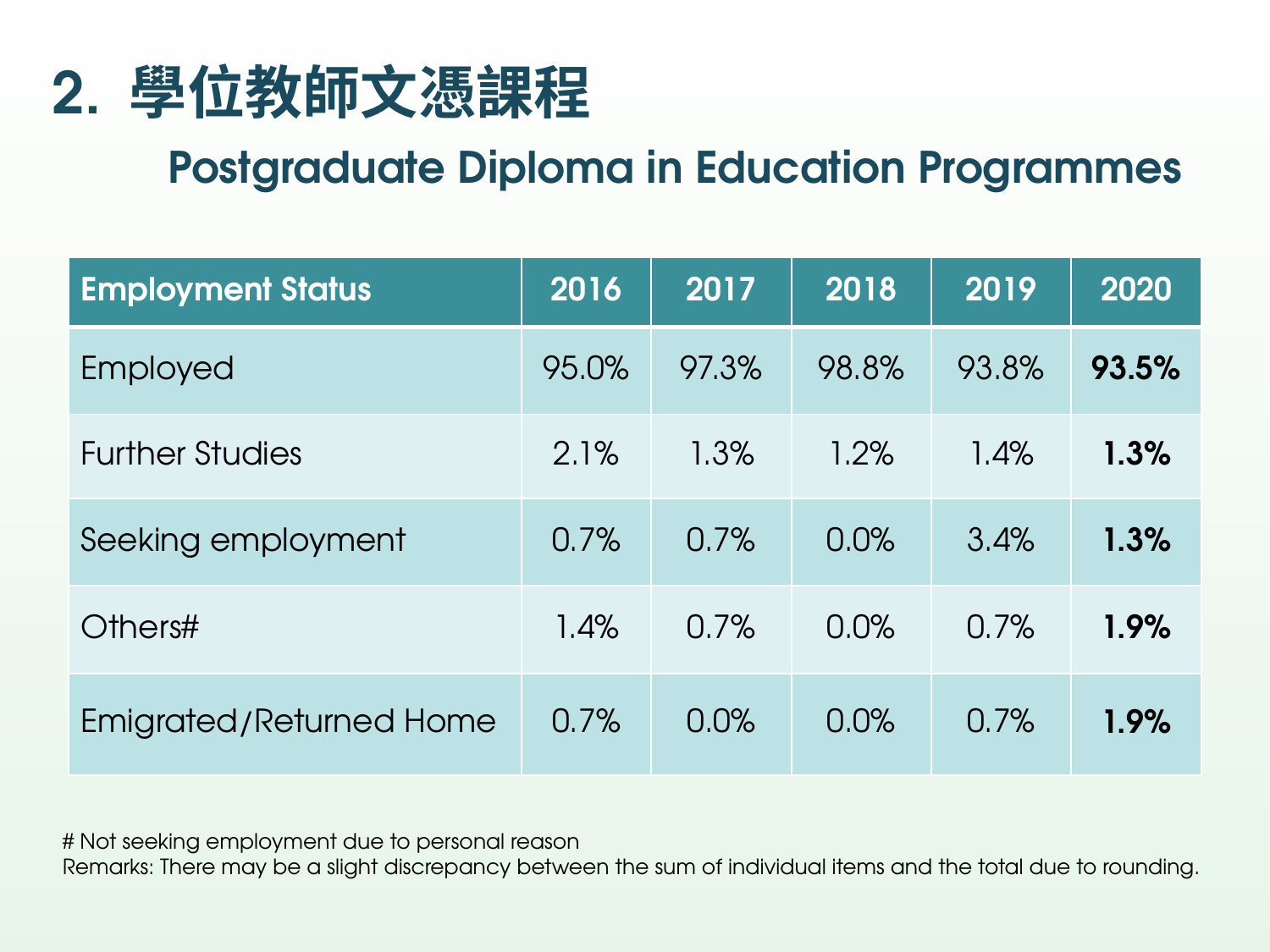

# 2. 學位教師文憑課程 Postgraduate Diploma in Education Programmes
| Employment Status | 2016 | 2017 | 2018 | 2019 | 2020 |
| --- | --- | --- | --- | --- | --- |
| Employed | 95.0% | 97.3% | 98.8% | 93.8% | 93.5% |
| Further Studies | 2.1% | 1.3% | 1.2% | 1.4% | 1.3% |
| Seeking employment | 0.7% | 0.7% | 0.0% | 3.4% | 1.3% |
| Others# | 1.4% | 0.7% | 0.0% | 0.7% | 1.9% |
| Emigrated/Returned Home | 0.7% | 0.0% | 0.0% | 0.7% | 1.9% |
# Not seeking employment due to personal reason
Remarks: There may be a slight discrepancy between the sum of individual items and the total due to rounding.